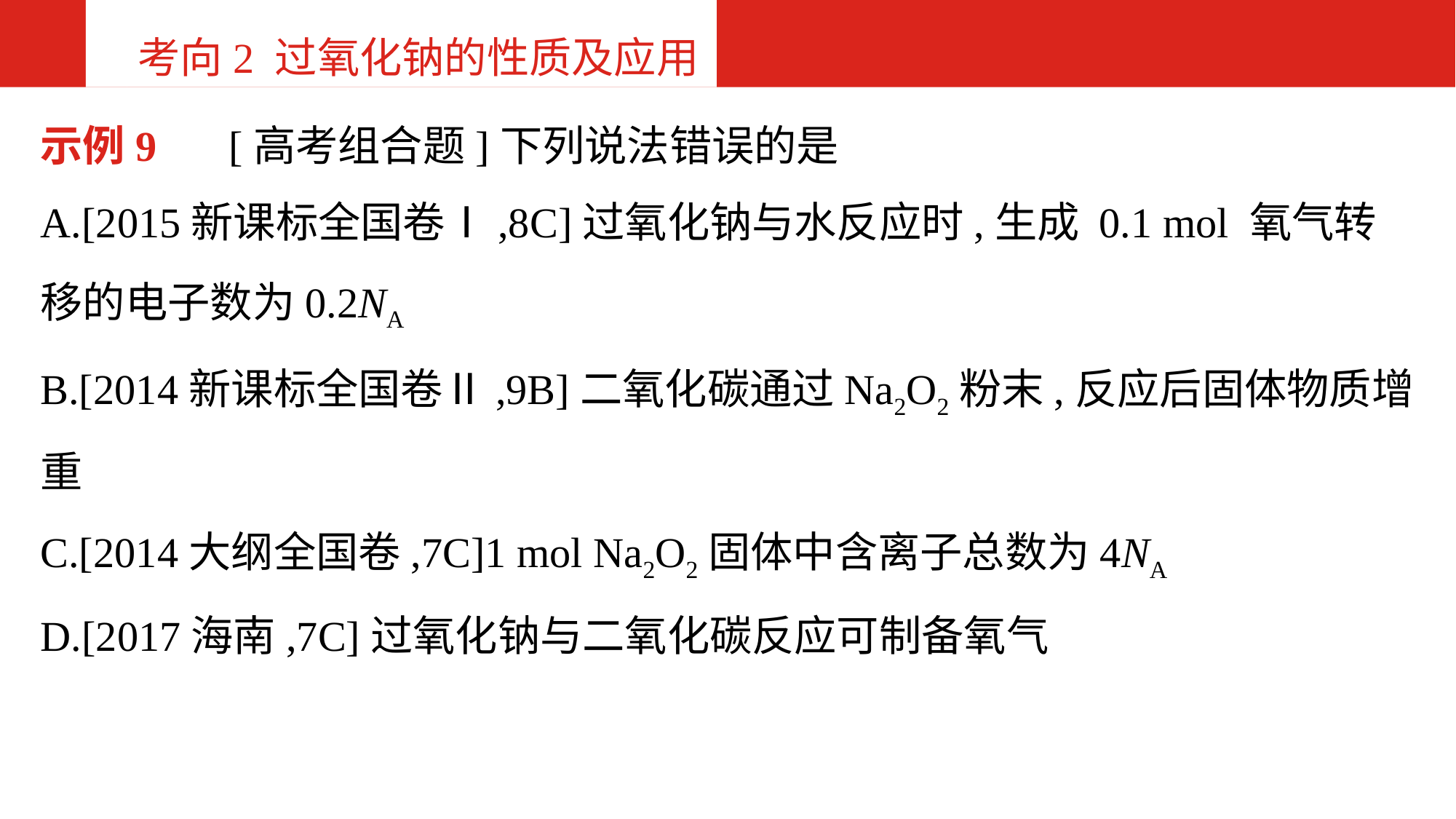

考向2 过氧化钠的性质及应用

示例9　 [高考组合题]下列说法错误的是
A.[2015新课标全国卷Ⅰ,8C]过氧化钠与水反应时,生成 0.1 mol 氧气转移的电子数为0.2NA
B.[2014新课标全国卷Ⅱ,9B]二氧化碳通过Na2O2粉末,反应后固体物质增重
C.[2014大纲全国卷,7C]1 mol Na2O2固体中含离子总数为4NA
D.[2017海南,7C]过氧化钠与二氧化碳反应可制备氧气